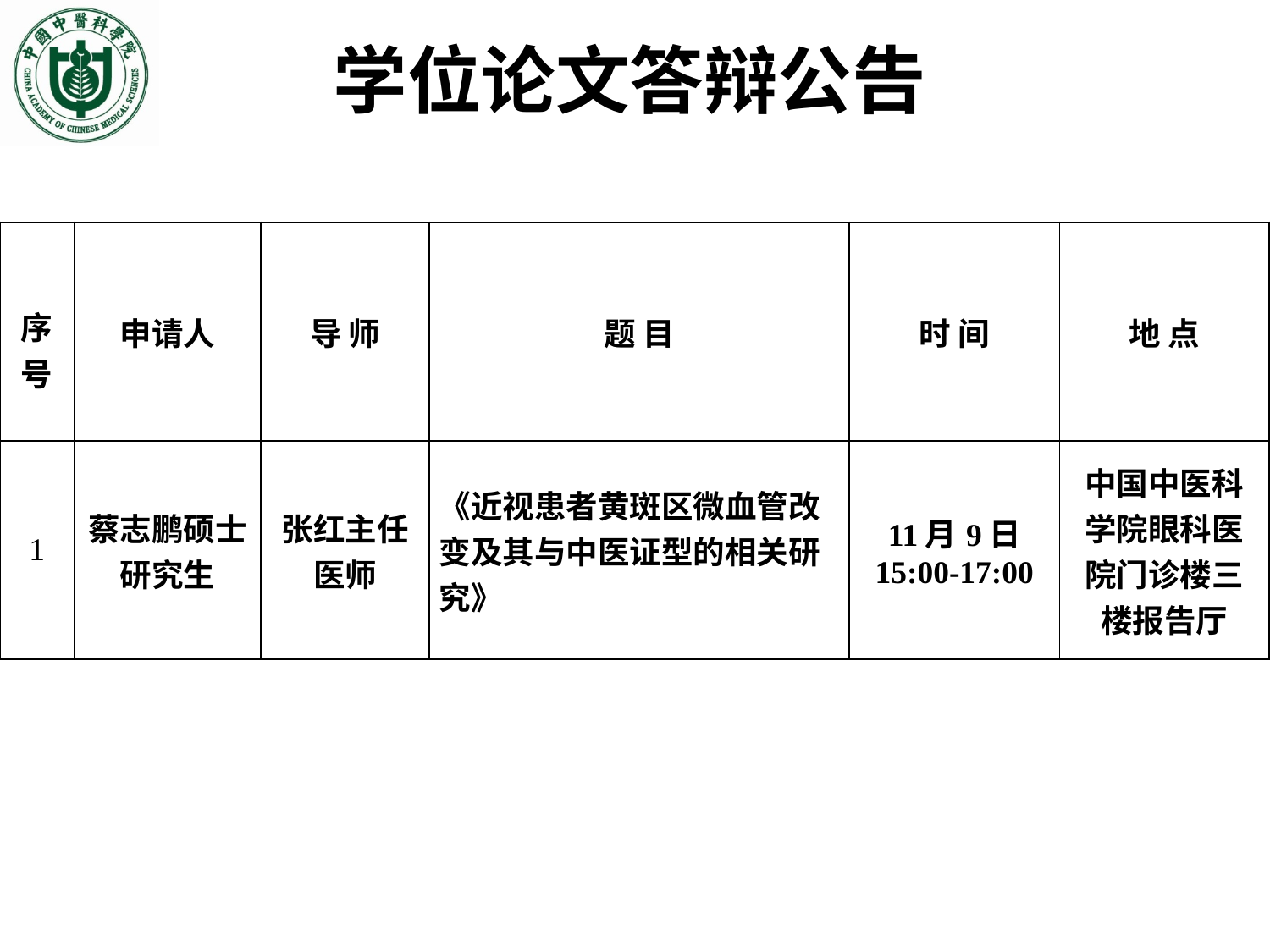

学位论文答辩公告

| 序号 | 申请人 | 导 师 | 题 目 | 时 间 | 地 点 |
| --- | --- | --- | --- | --- | --- |
| 1 | 蔡志鹏硕士研究生 | 张红主任医师 | 《近视患者黄斑区微血管改变及其与中医证型的相关研究》 | 11月9日 15:00-17:00 | 中国中医科学院眼科医院门诊楼三楼报告厅 |